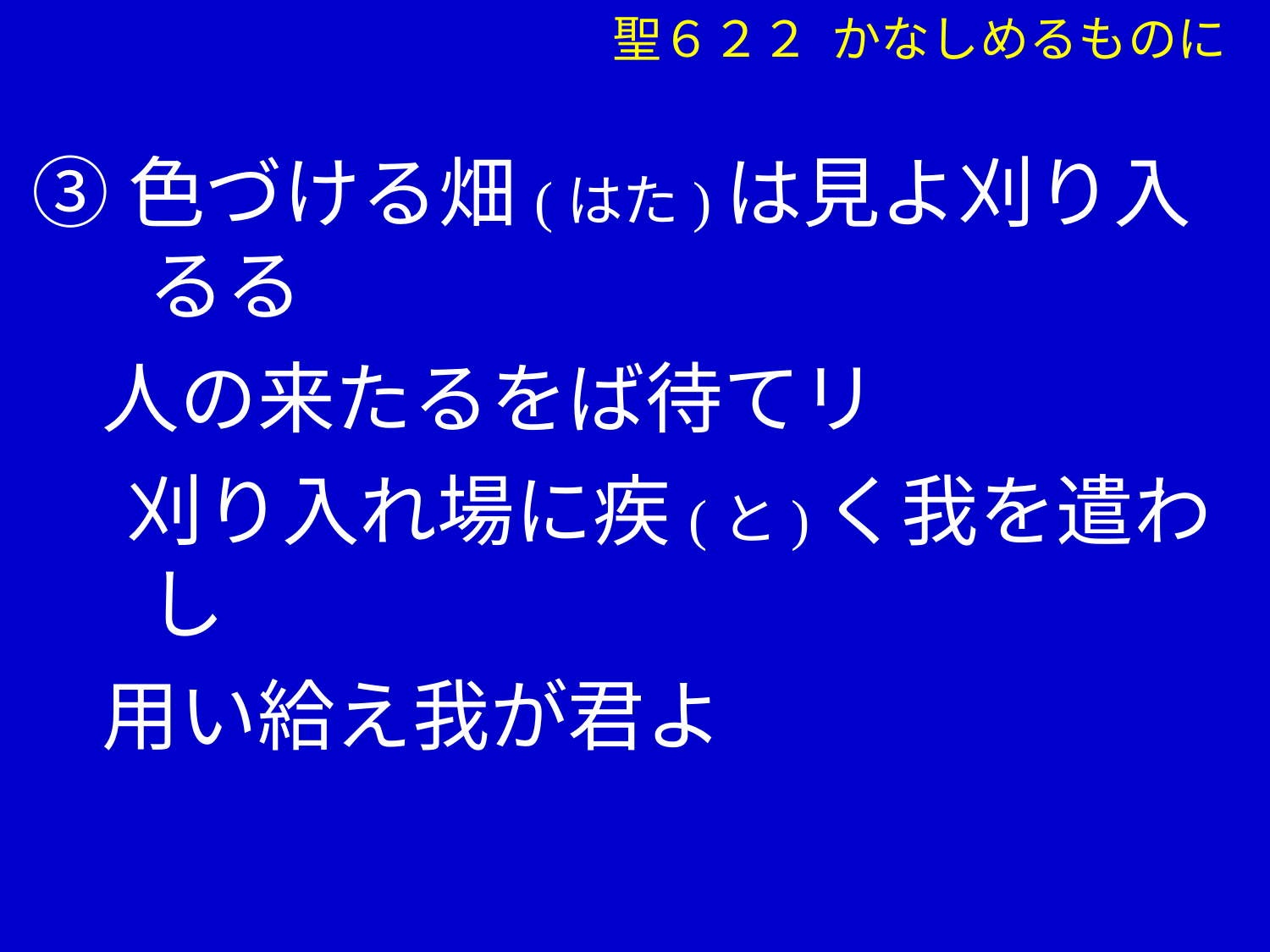

聖６２２  かなしめるものに
③色づける畑(はた)は見よ刈り入るる
   人の来たるをば待てリ
　 刈り入れ場に疾(と)く我を遣わし
   用い給え我が君よ